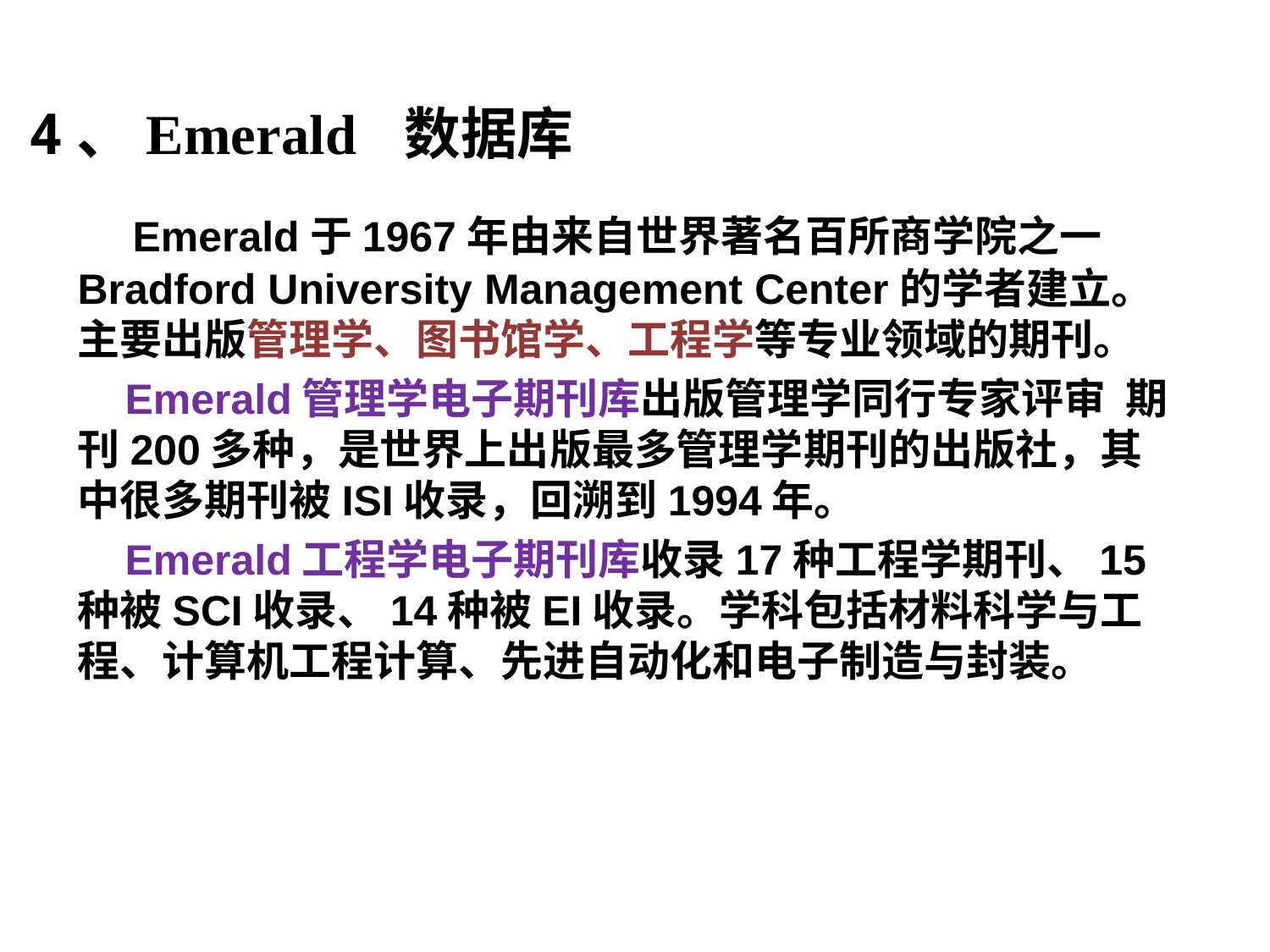

4、Emerald 数据库
    Emerald于1967年由来自世界著名百所商学院之一Bradford University Management Center的学者建立。主要出版管理学、图书馆学、工程学等专业领域的期刊。
    Emerald管理学电子期刊库出版管理学同行专家评审  期刊200多种，是世界上出版最多管理学期刊的出版社，其中很多期刊被ISI收录，回溯到1994年。
    Emerald工程学电子期刊库收录17种工程学期刊、15种被SCI收录、14种被EI收录。学科包括材料科学与工程、计算机工程计算、先进自动化和电子制造与封装。